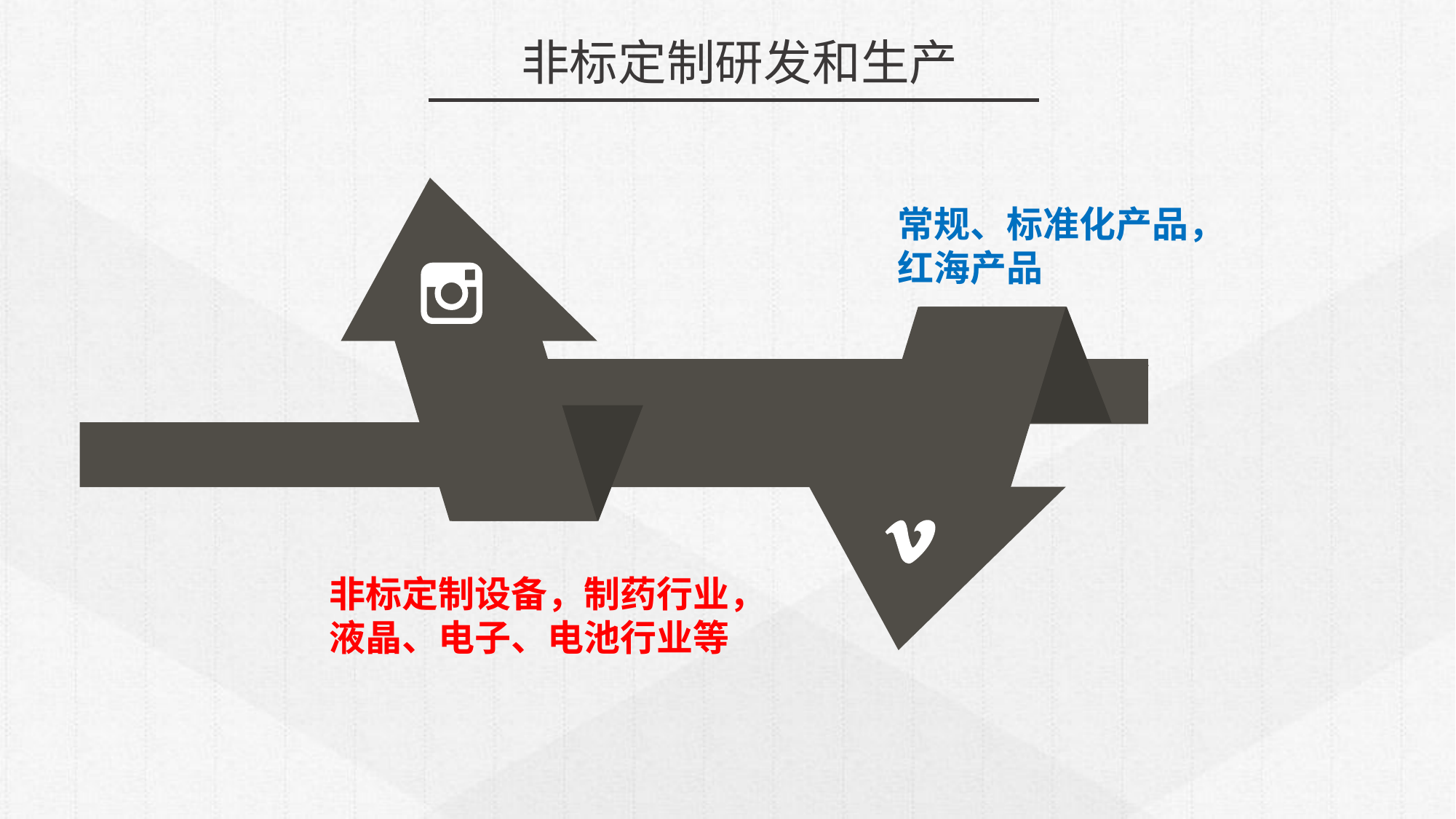

非标定制研发和生产

常规、标准化产品，红海产品

非标定制设备，制药行业，
液晶、电子、电池行业等